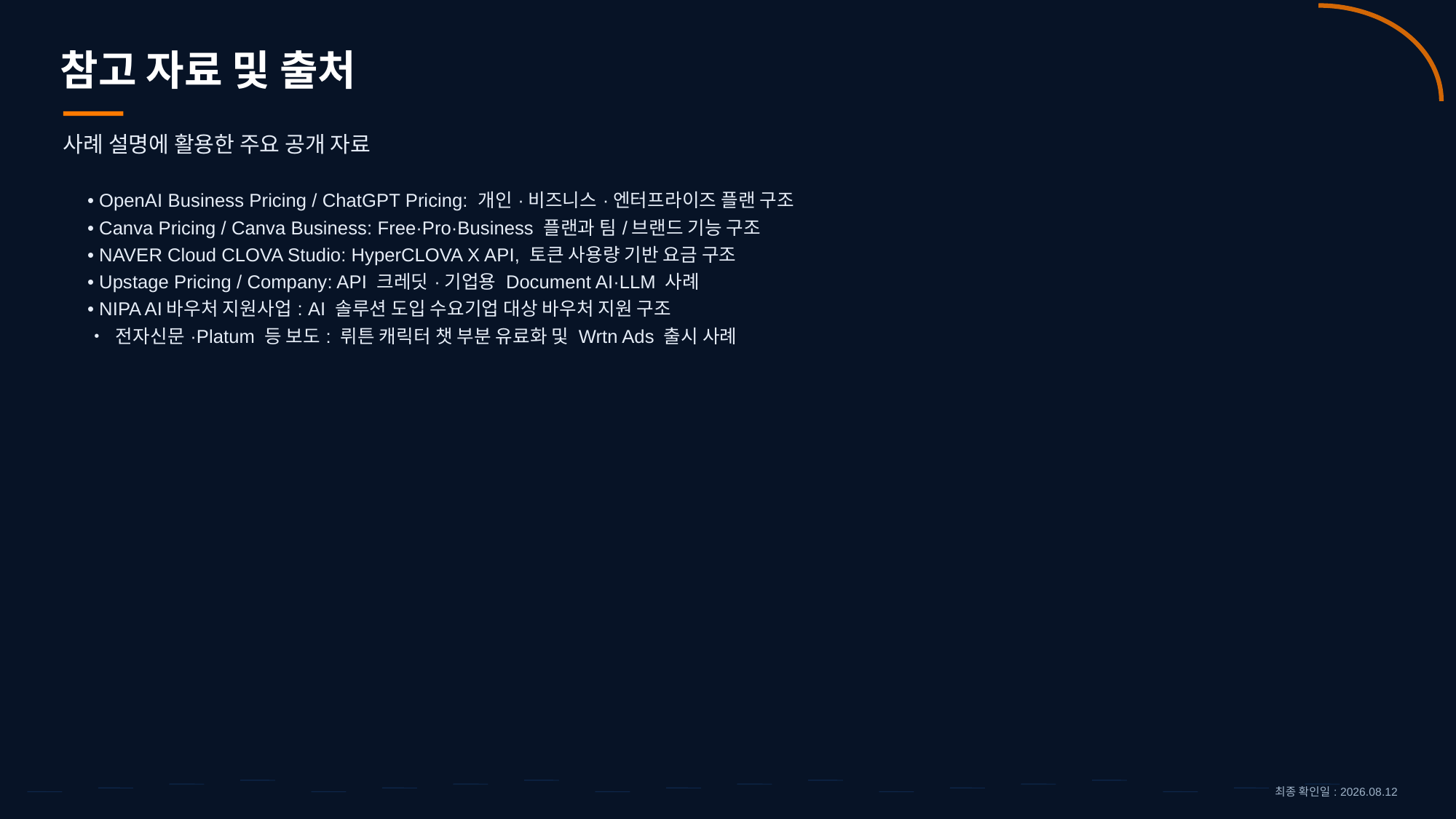

참고 자료 및 출처

사례 설명에 활용한 주요 공개 자료
• OpenAI Business Pricing / ChatGPT Pricing: 개인·비즈니스·엔터프라이즈 플랜 구조
• Canva Pricing / Canva Business: Free·Pro·Business 플랜과 팀/브랜드 기능 구조
• NAVER Cloud CLOVA Studio: HyperCLOVA X API, 토큰 사용량 기반 요금 구조
• Upstage Pricing / Company: API 크레딧·기업용 Document AI·LLM 사례
• NIPA AI바우처 지원사업: AI 솔루션 도입 수요기업 대상 바우처 지원 구조
• 전자신문·Platum 등 보도: 뤼튼 캐릭터 챗 부분 유료화 및 Wrtn Ads 출시 사례
최종 확인일: 2026.08.12